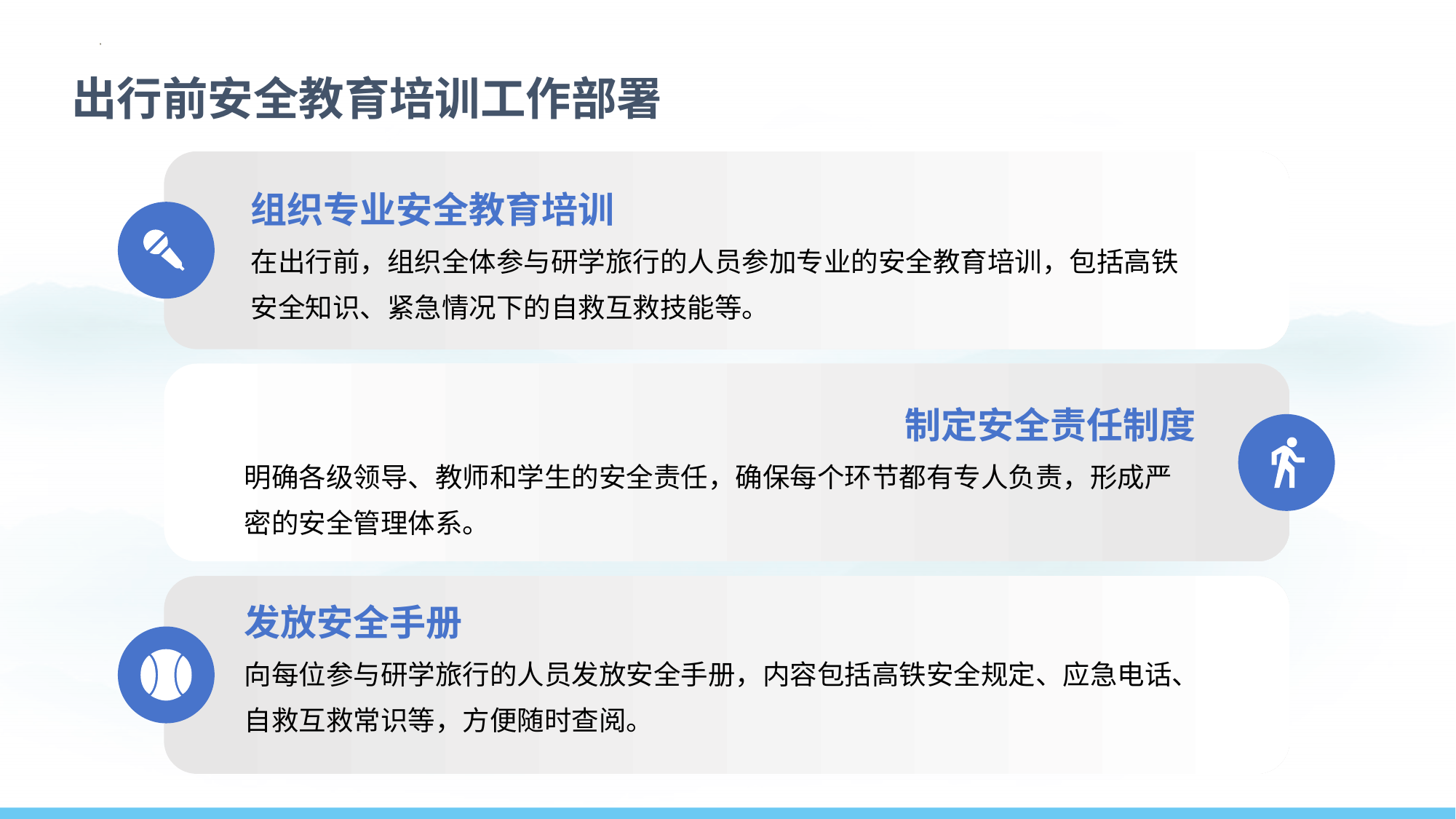

出行前安全教育培训工作部署

组织专业安全教育培训

在出行前，组织全体参与研学旅行的人员参加专业的安全教育培训，包括高铁安全知识、紧急情况下的自救互救技能等。

制定安全责任制度

明确各级领导、教师和学生的安全责任，确保每个环节都有专人负责，形成严密的安全管理体系。

发放安全手册

向每位参与研学旅行的人员发放安全手册，内容包括高铁安全规定、应急电话、自救互救常识等，方便随时查阅。